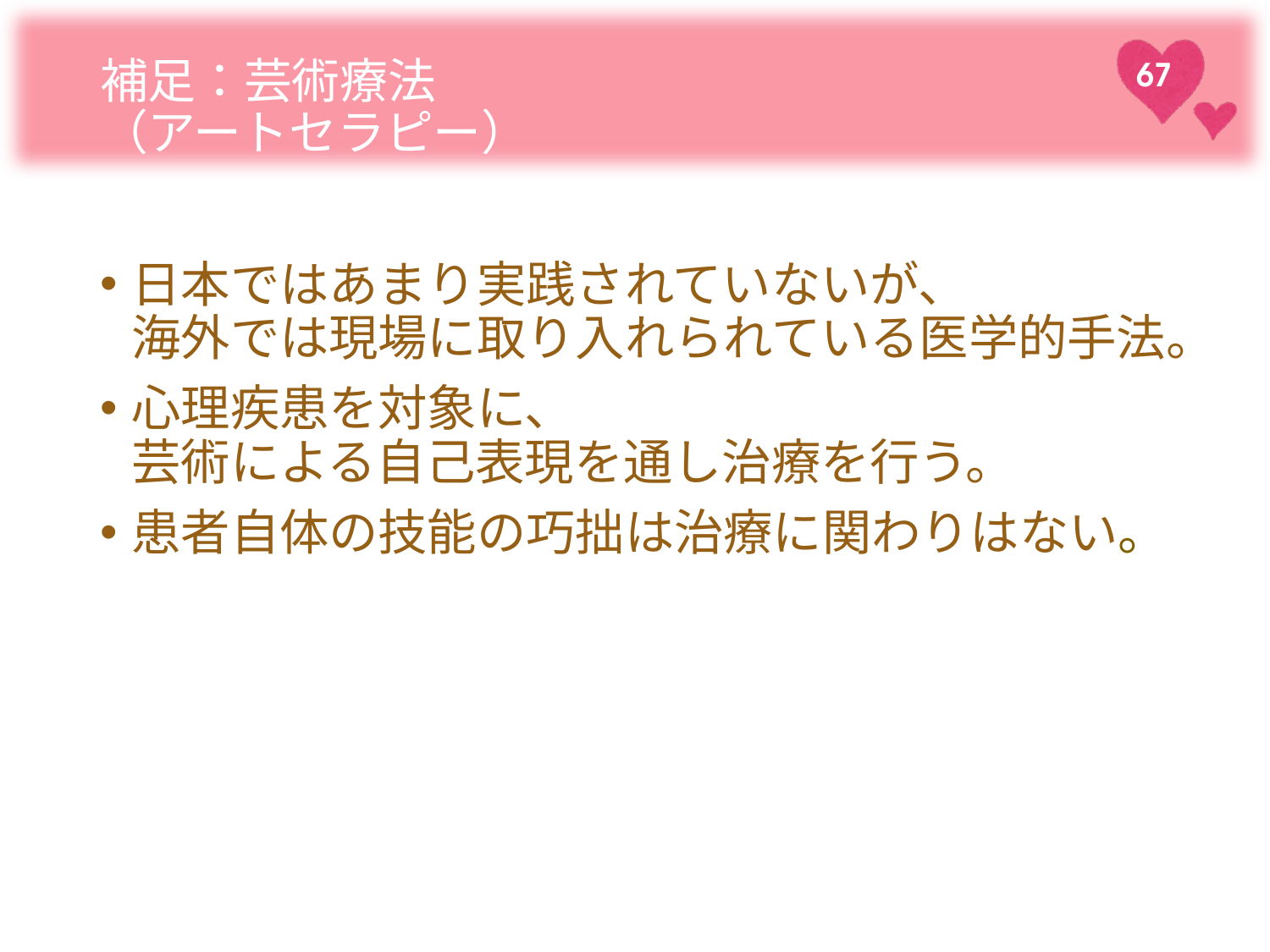

# 補足：芸術療法 （アートセラピー）
日本ではあまり実践されていないが、
海外では現場に取り入れられている医学的手法。
心理疾患を対象に、
芸術による自己表現を通し治療を行う。
患者自体の技能の巧拙は治療に関わりはない。